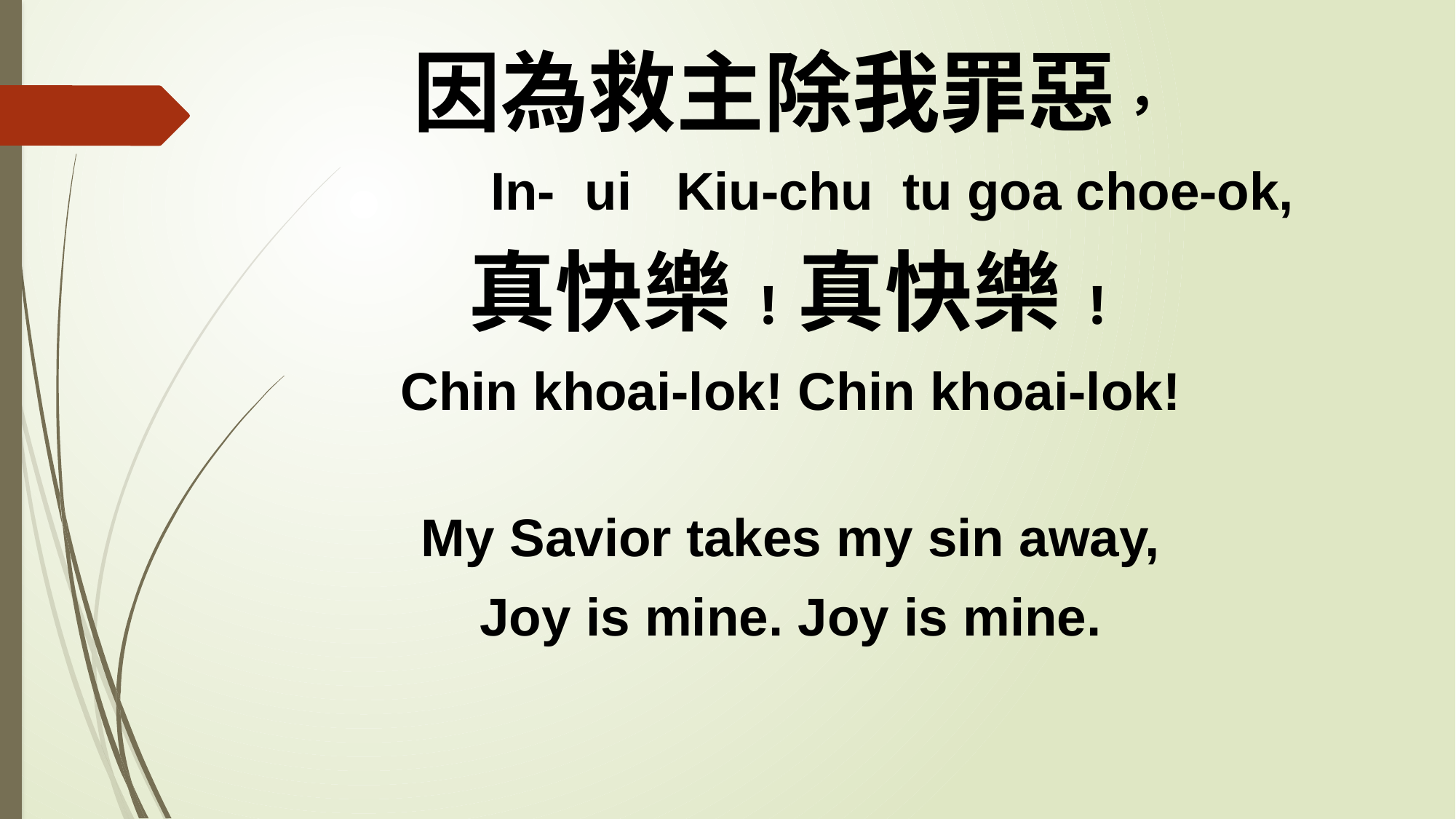

因為救主除我罪惡，
               In-  ui   Kiu-chu  tu goa choe-ok,
真快樂!真快樂!
Chin khoai-lok! Chin khoai-lok!

My Savior takes my sin away,
Joy is mine. Joy is mine.